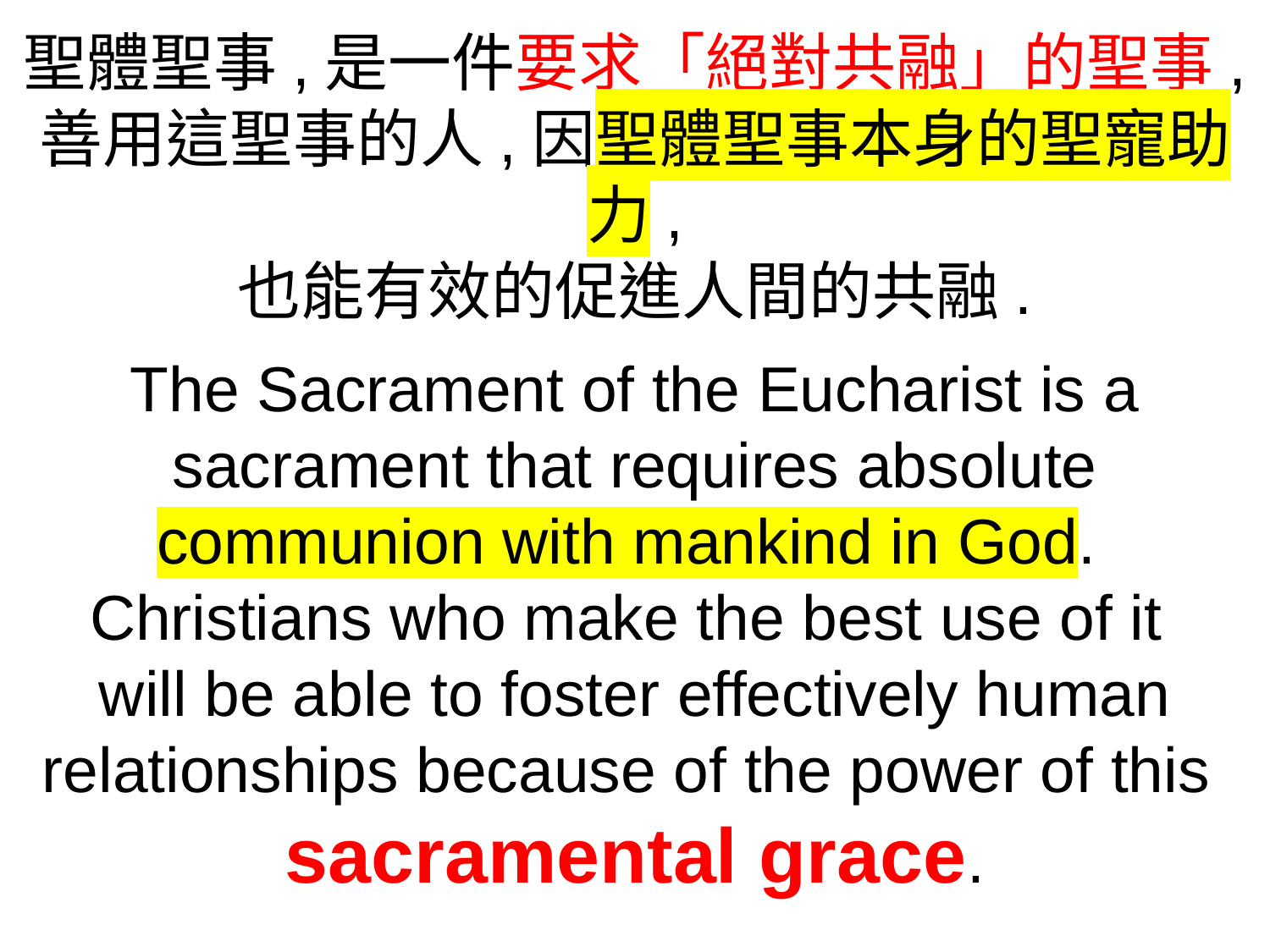

聖體聖事,是一件要求「絕對共融」的聖事,
善用這聖事的人,因聖體聖事本身的聖寵助力,
也能有效的促進人間的共融.
The Sacrament of the Eucharist is a sacrament that requires absolute communion with mankind in God.
Christians who make the best use of it
will be able to foster effectively human relationships because of the power of this
sacramental grace.